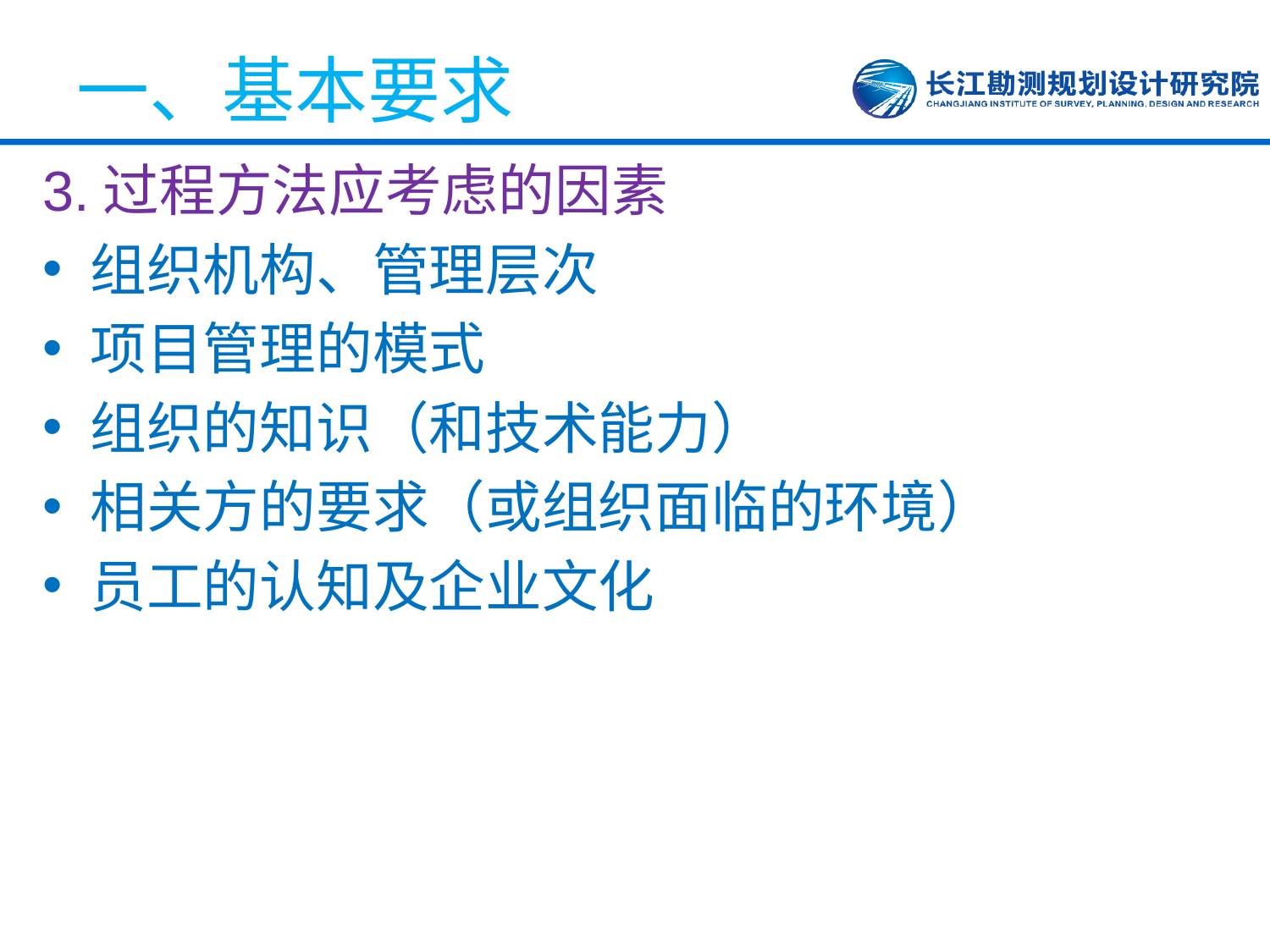

# 一、基本要求
3.过程方法应考虑的因素
组织机构、管理层次
项目管理的模式
组织的知识（和技术能力）
相关方的要求（或组织面临的环境）
员工的认知及企业文化